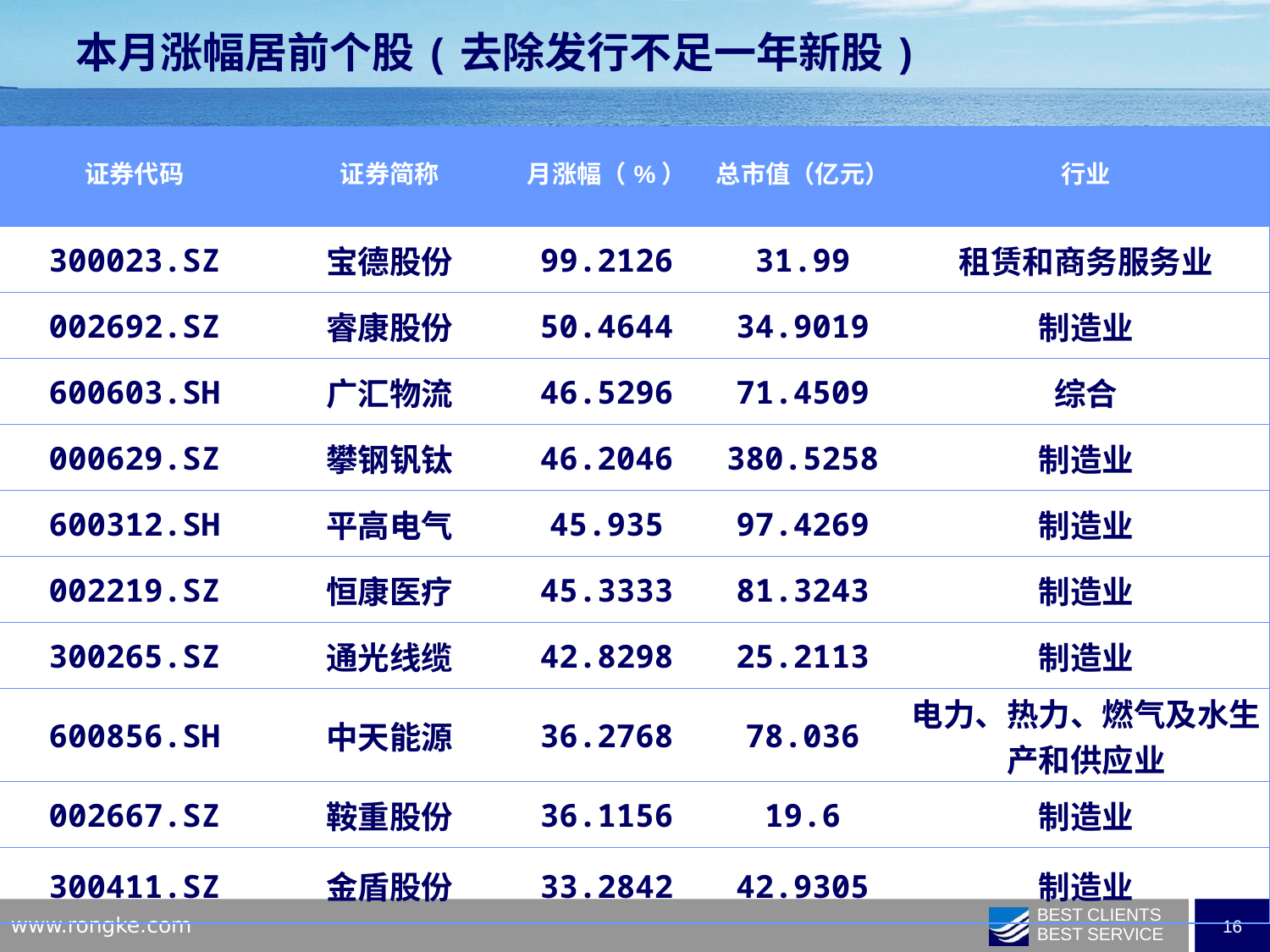

本月涨幅居前个股(去除发行不足一年新股)
| 证券代码 | 证券简称 | 月涨幅（%） | 总市值（亿元） | 行业 |
| --- | --- | --- | --- | --- |
| 300023.SZ | 宝德股份 | 99.2126 | 31.99 | 租赁和商务服务业 |
| 002692.SZ | 睿康股份 | 50.4644 | 34.9019 | 制造业 |
| 600603.SH | 广汇物流 | 46.5296 | 71.4509 | 综合 |
| 000629.SZ | 攀钢钒钛 | 46.2046 | 380.5258 | 制造业 |
| 600312.SH | 平高电气 | 45.935 | 97.4269 | 制造业 |
| 002219.SZ | 恒康医疗 | 45.3333 | 81.3243 | 制造业 |
| 300265.SZ | 通光线缆 | 42.8298 | 25.2113 | 制造业 |
| 600856.SH | 中天能源 | 36.2768 | 78.036 | 电力、热力、燃气及水生产和供应业 |
| 002667.SZ | 鞍重股份 | 36.1156 | 19.6 | 制造业 |
| 300411.SZ | 金盾股份 | 33.2842 | 42.9305 | 制造业 |
|  |  |  |  |  |